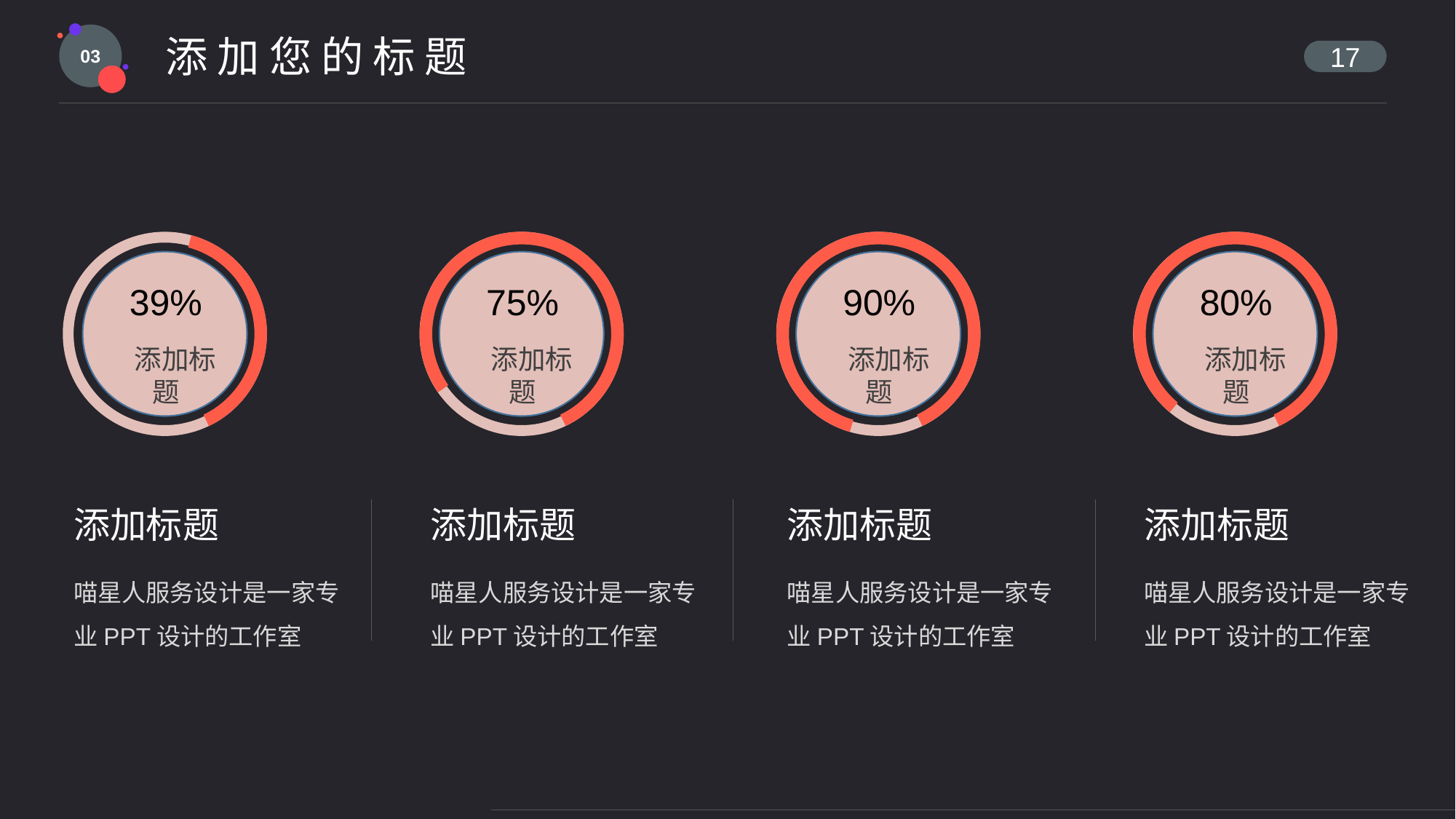

03

添 加 您 的 标 题

39%
  添加标题

75%
  添加标题

90%
  添加标题

80%
  添加标题
添加标题
喵星人服务设计是一家专业PPT设计的工作室
添加标题
喵星人服务设计是一家专业PPT设计的工作室
添加标题
喵星人服务设计是一家专业PPT设计的工作室
添加标题
喵星人服务设计是一家专业PPT设计的工作室